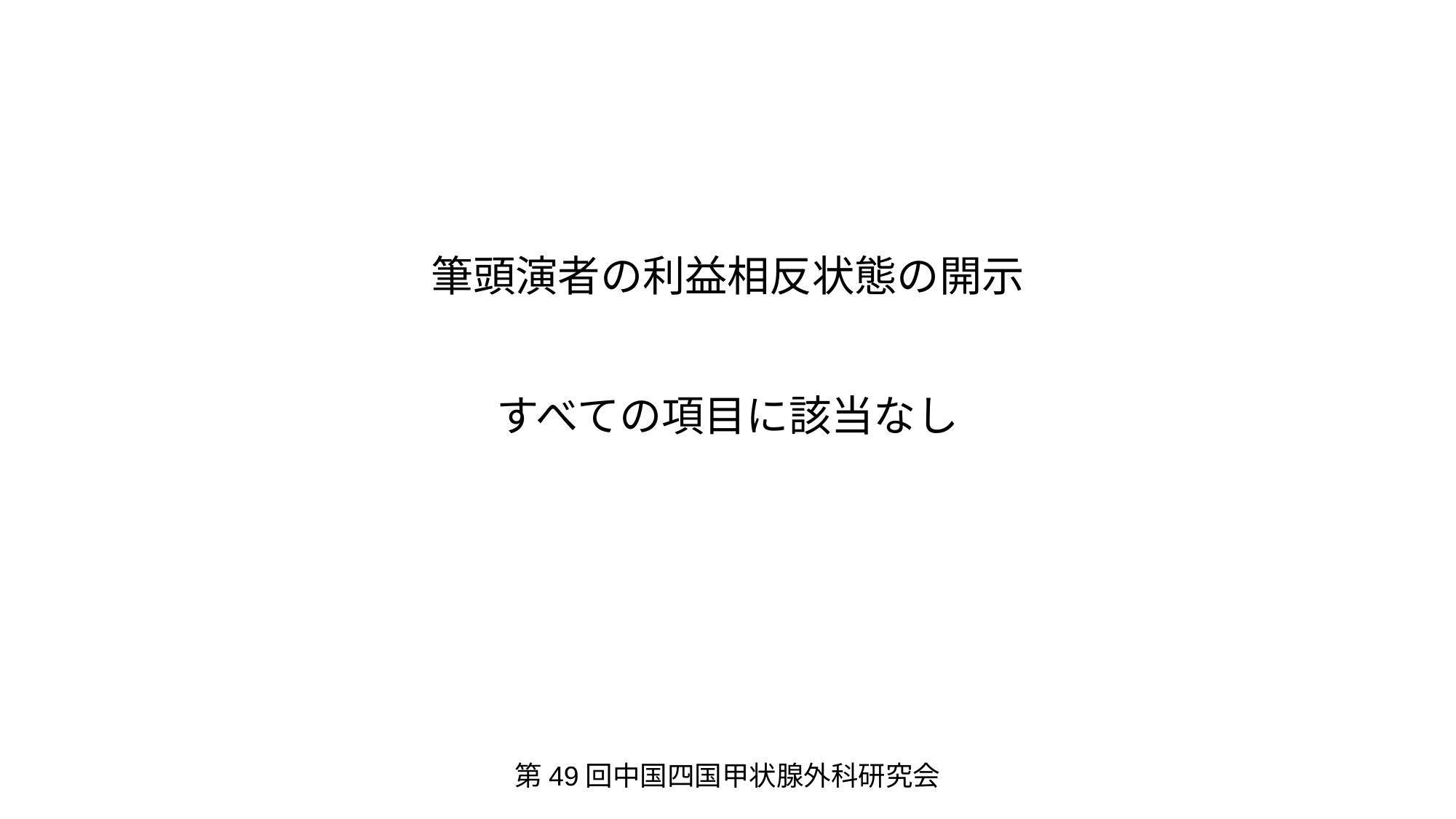

筆頭演者の利益相反状態の開示
すべての項目に該当なし
第49回中国四国甲状腺外科研究会